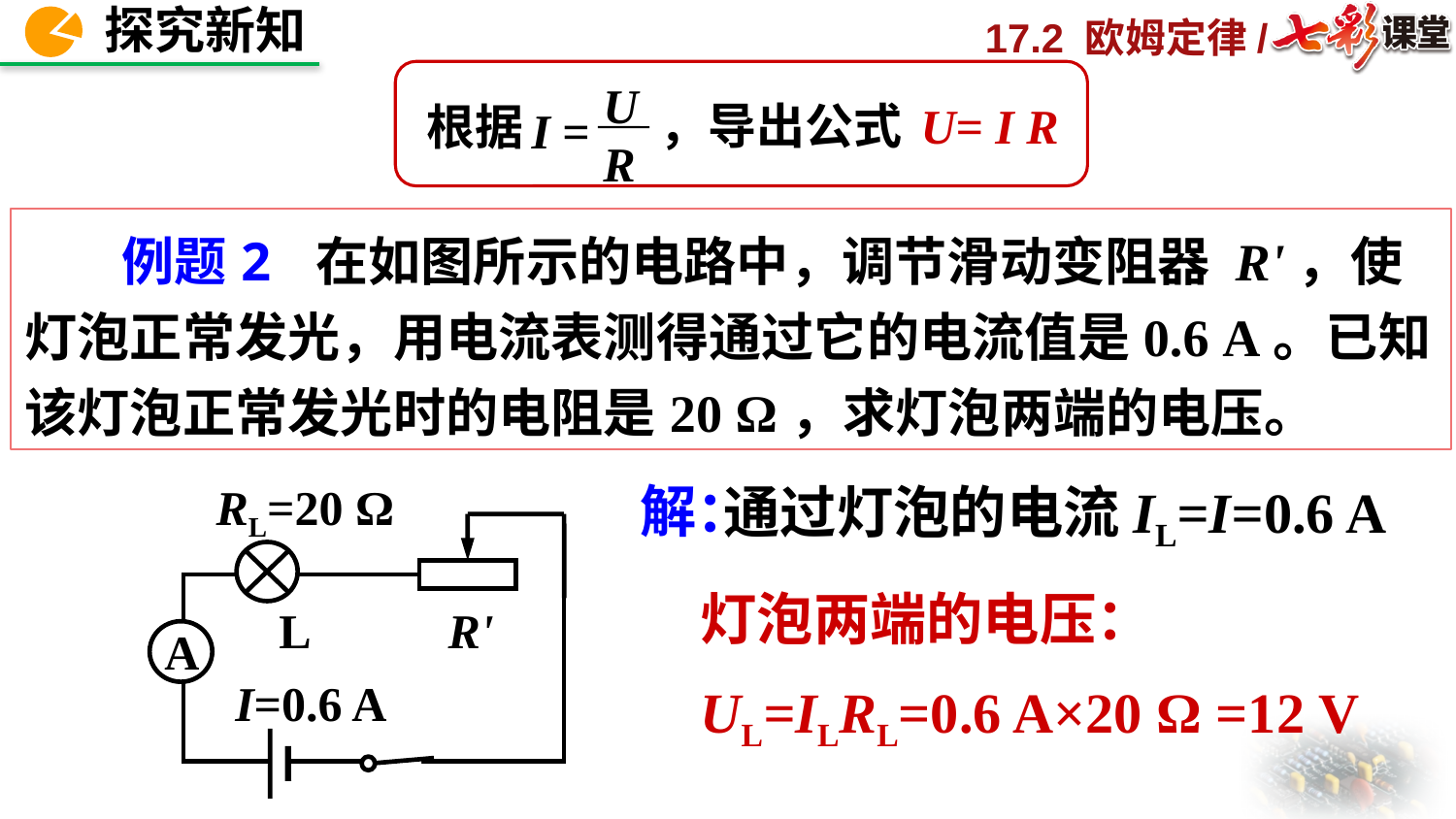

U
R
I =

，导出公式
U= I R
根据
　　例题2 在如图所示的电路中，调节滑动变阻器 R'，使灯泡正常发光，用电流表测得通过它的电流值是0.6 A。已知该灯泡正常发光时的电阻是20 Ω，求灯泡两端的电压。
解：
RL=20 Ω
通过灯泡的电流IL=I=0.6 A

L
R'
A

灯泡两端的电压：
UL=ILRL=0.6 A×20 Ω =12 V
I=0.6 A